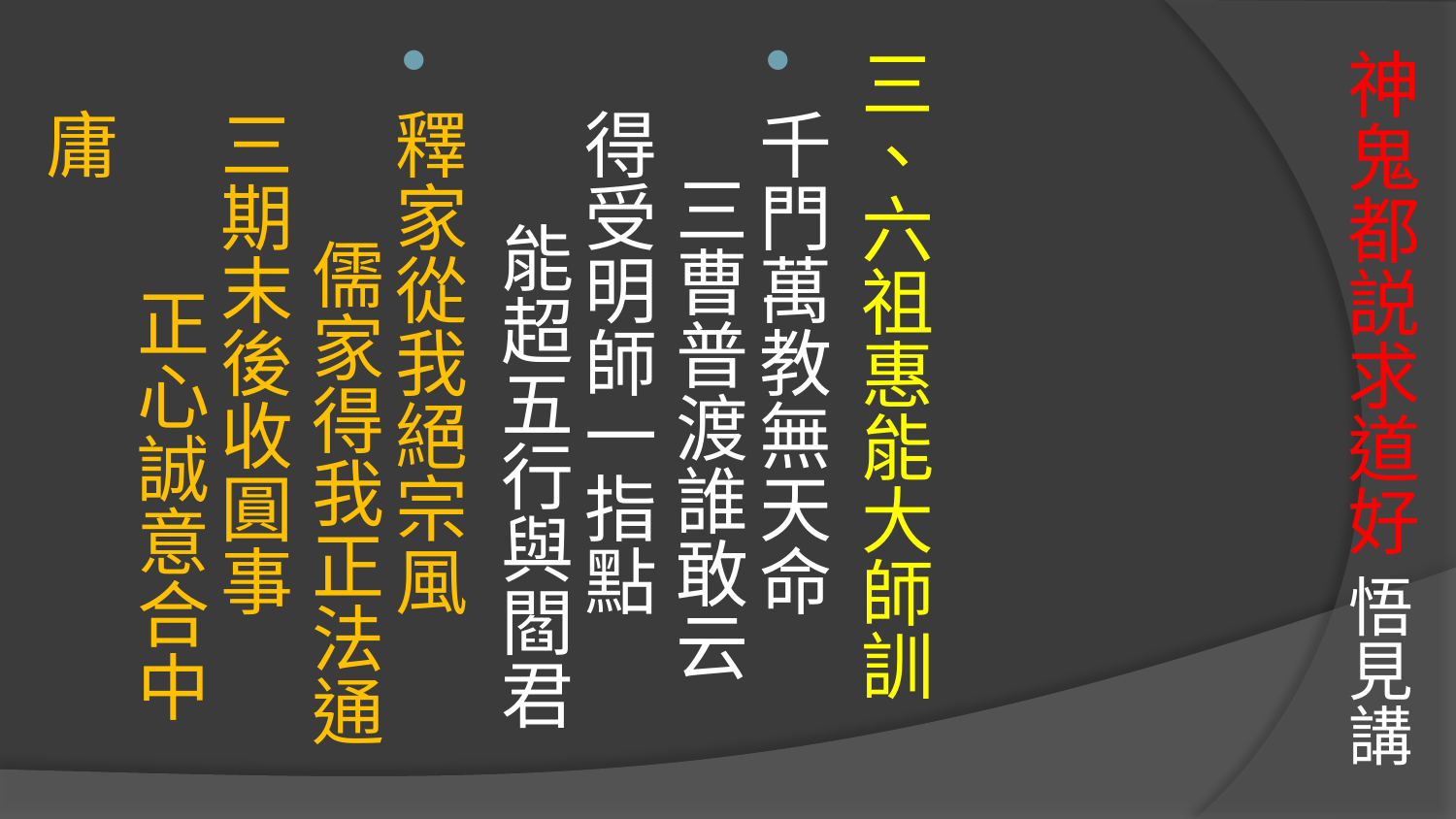

# 神鬼都説求道好 悟見講
三、六祖惠能大師訓
千門萬教無天命               三曹普渡誰敢云
得受明師一指點                  能超五行與閻君
釋家從我絕宗風                   儒家得我正法通
三期末後收圓事                      正心誠意合中庸